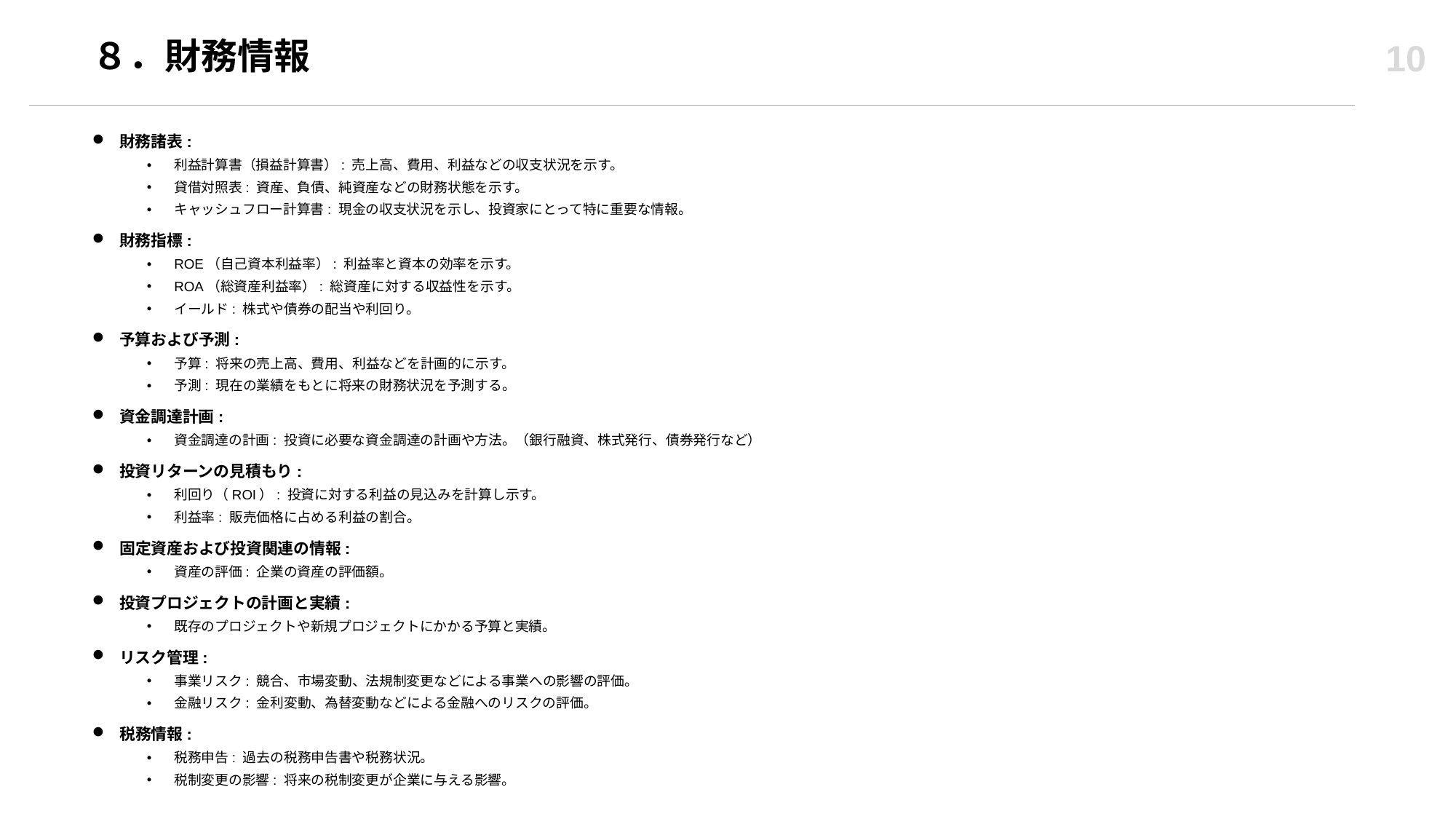

10
# ８．財務情報
財務諸表:
利益計算書（損益計算書）: 売上高、費用、利益などの収支状況を示す。
貸借対照表: 資産、負債、純資産などの財務状態を示す。
キャッシュフロー計算書: 現金の収支状況を示し、投資家にとって特に重要な情報。
財務指標:
ROE（自己資本利益率）: 利益率と資本の効率を示す。
ROA（総資産利益率）: 総資産に対する収益性を示す。
イールド: 株式や債券の配当や利回り。
予算および予測:
予算: 将来の売上高、費用、利益などを計画的に示す。
予測: 現在の業績をもとに将来の財務状況を予測する。
資金調達計画:
資金調達の計画: 投資に必要な資金調達の計画や方法。（銀行融資、株式発行、債券発行など）
投資リターンの見積もり:
利回り（ROI）: 投資に対する利益の見込みを計算し示す。
利益率: 販売価格に占める利益の割合。
固定資産および投資関連の情報:
資産の評価: 企業の資産の評価額。
投資プロジェクトの計画と実績:
既存のプロジェクトや新規プロジェクトにかかる予算と実績。
リスク管理:
事業リスク: 競合、市場変動、法規制変更などによる事業への影響の評価。
金融リスク: 金利変動、為替変動などによる金融へのリスクの評価。
税務情報:
税務申告: 過去の税務申告書や税務状況。
税制変更の影響: 将来の税制変更が企業に与える影響。